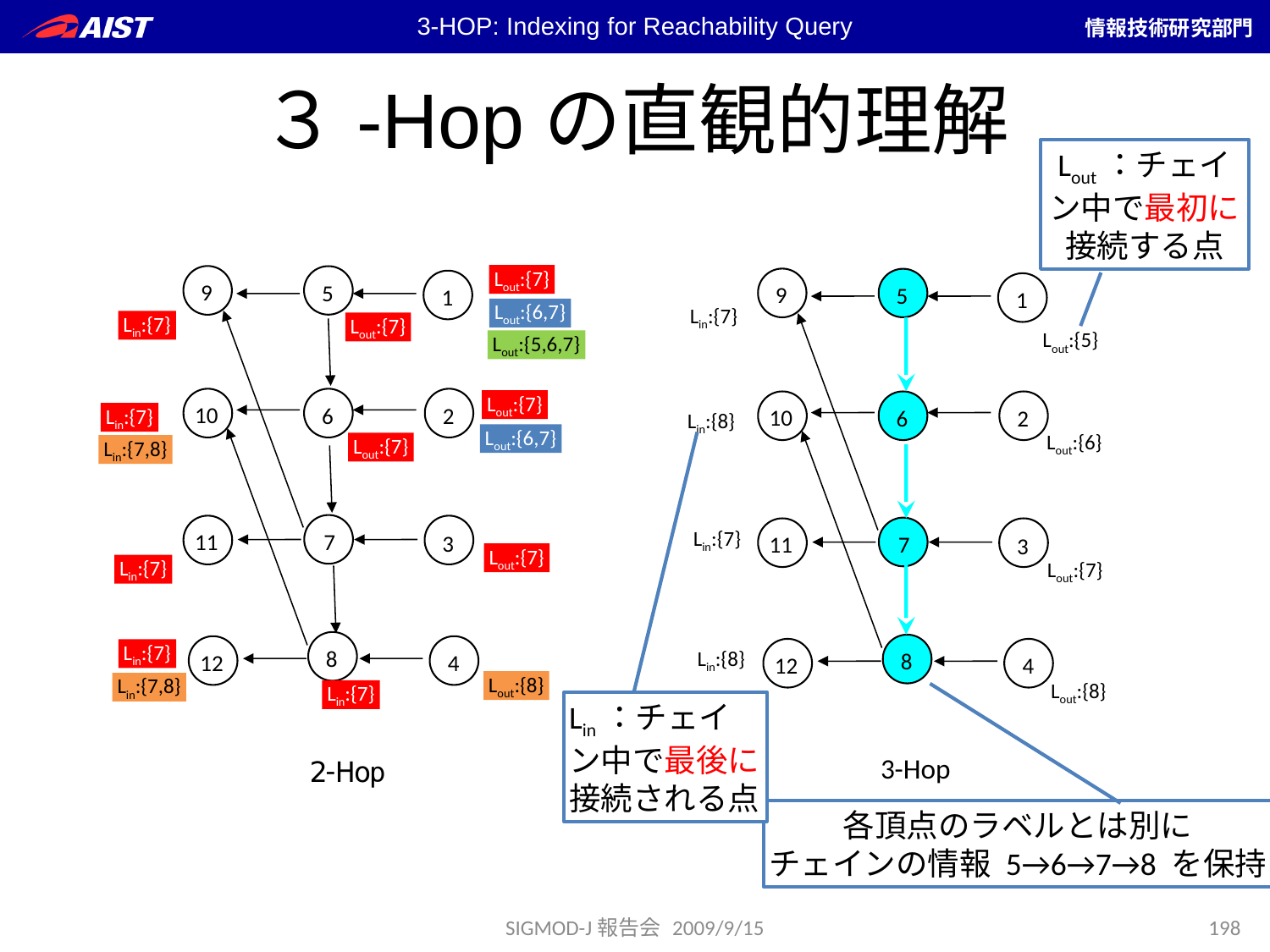

3-HOP: Indexing for Reachability Query
# ３-Hopの直観的理解
Lout：チェイン中で最初に接続する点
Lout:{7}

9
5
1

Lin:{7}

Lout:{5}

10
6
2
Lin:{8}

Lout:{6}

Lin:{7}
7
11
3

Lout:{7}

Lin:{8}
8
12
4

Lout:{8}
3-Hop

9
5
1

Lout:{6,7}

Lin:{7}
Lout:{7}

Lout:{5,6,7}

Lout:{7}
10
6
2
Lin:{7}

Lout:{6,7}

Lout:{7}
Lin:{7,8}

7
11
3

Lout:{7}
Lin:{7}

Lin:{7}
8
12
4

Lout:{8}
Lin:{7,8}
Lin:{7}
Lin：チェイン中で最後に接続される点
2-Hop
各頂点のラベルとは別に
チェインの情報 5→6→7→8 を保持
SIGMOD-J報告会 2009/9/15
198